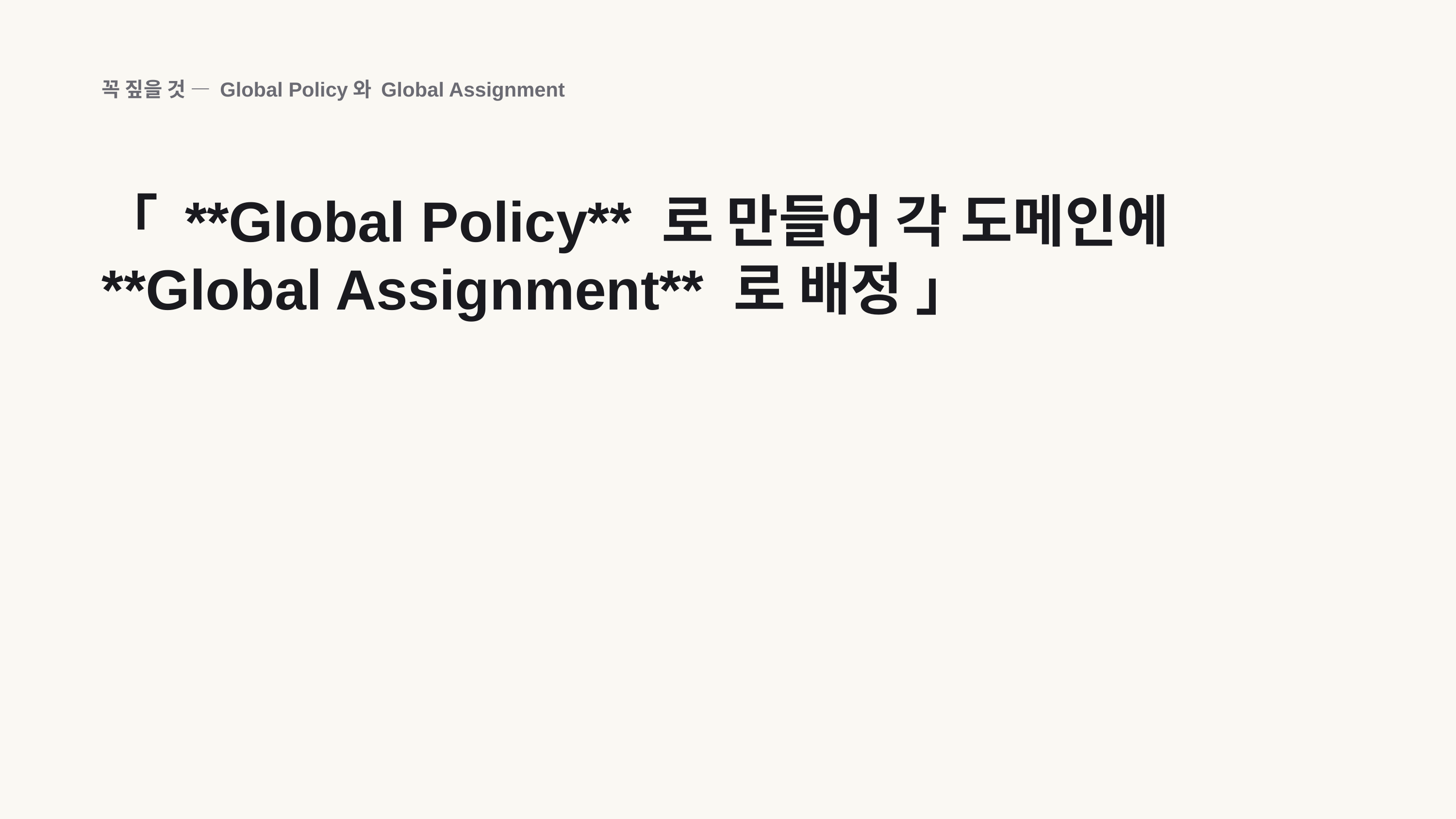

꼭 짚을 것 — Global Policy와 Global Assignment
「 **Global Policy** 로 만들어 각 도메인에 **Global Assignment** 로 배정 」